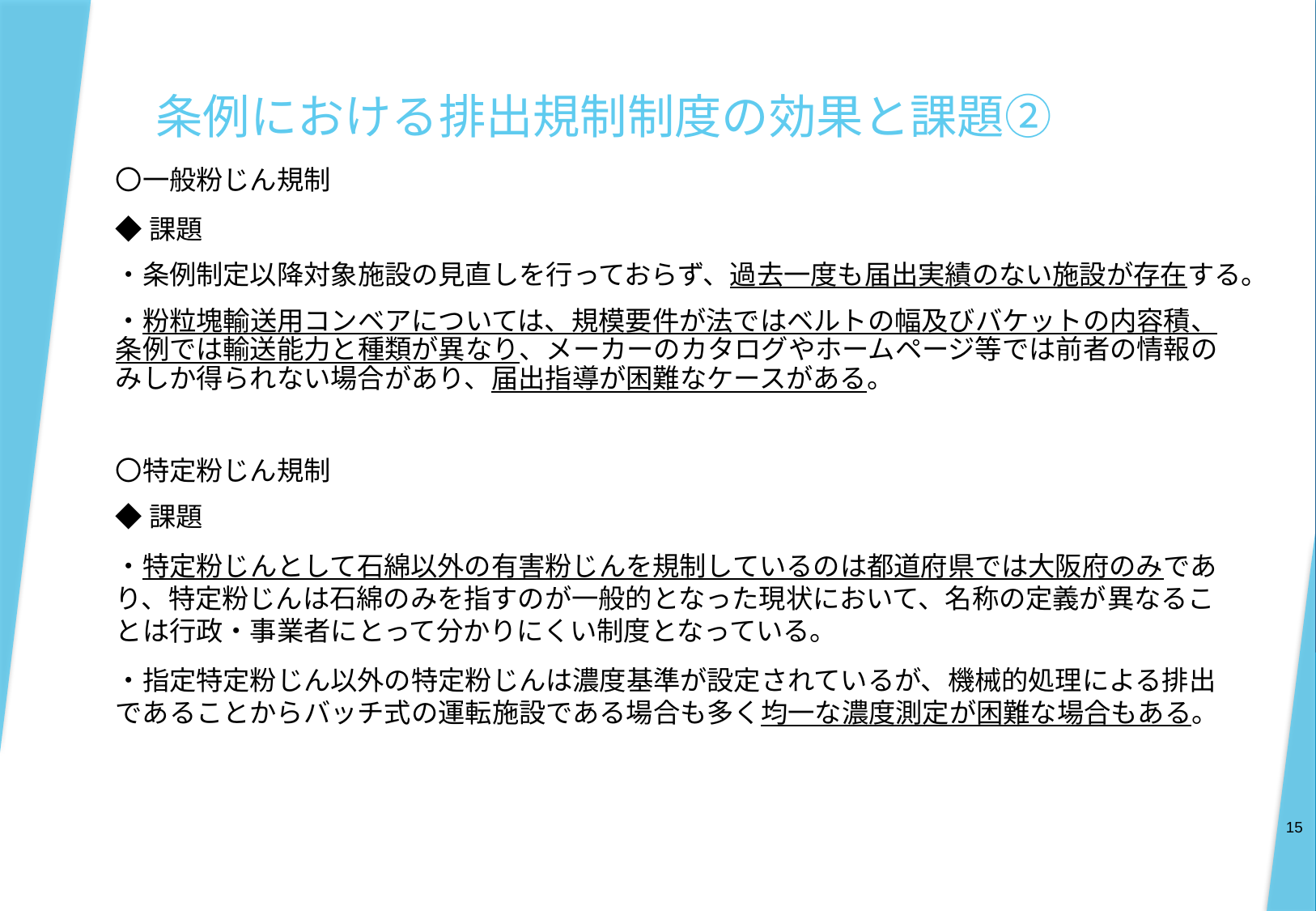

# 条例における排出規制制度の効果と課題②
〇一般粉じん規制
◆課題
・条例制定以降対象施設の見直しを行っておらず、過去一度も届出実績のない施設が存在する。
・粉粒塊輸送用コンベアについては、規模要件が法ではベルトの幅及びバケットの内容積、条例では輸送能力と種類が異なり、メーカーのカタログやホームページ等では前者の情報のみしか得られない場合があり、届出指導が困難なケースがある。

〇特定粉じん規制
◆課題
・特定粉じんとして石綿以外の有害粉じんを規制しているのは都道府県では大阪府のみであり、特定粉じんは石綿のみを指すのが一般的となった現状において、名称の定義が異なることは行政・事業者にとって分かりにくい制度となっている。
・指定特定粉じん以外の特定粉じんは濃度基準が設定されているが、機械的処理による排出であることからバッチ式の運転施設である場合も多く均一な濃度測定が困難な場合もある。

15